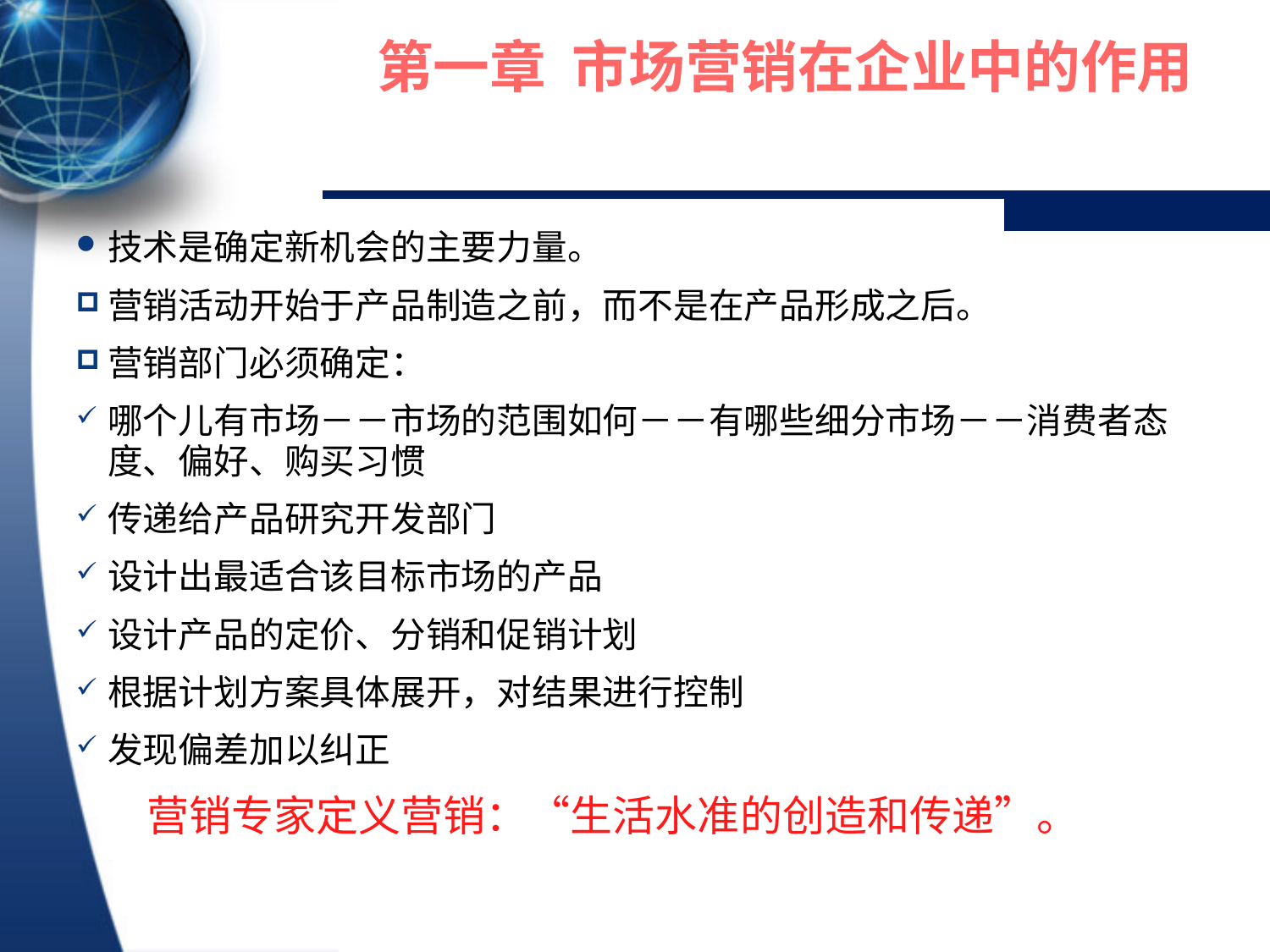

# 第一章  市场营销在企业中的作用
技术是确定新机会的主要力量。
营销活动开始于产品制造之前，而不是在产品形成之后。
营销部门必须确定：
哪个儿有市场－－市场的范围如何－－有哪些细分市场－－消费者态度、偏好、购买习惯
传递给产品研究开发部门
设计出最适合该目标市场的产品
设计产品的定价、分销和促销计划
根据计划方案具体展开，对结果进行控制
发现偏差加以纠正
        营销专家定义营销：“生活水准的创造和传递”。